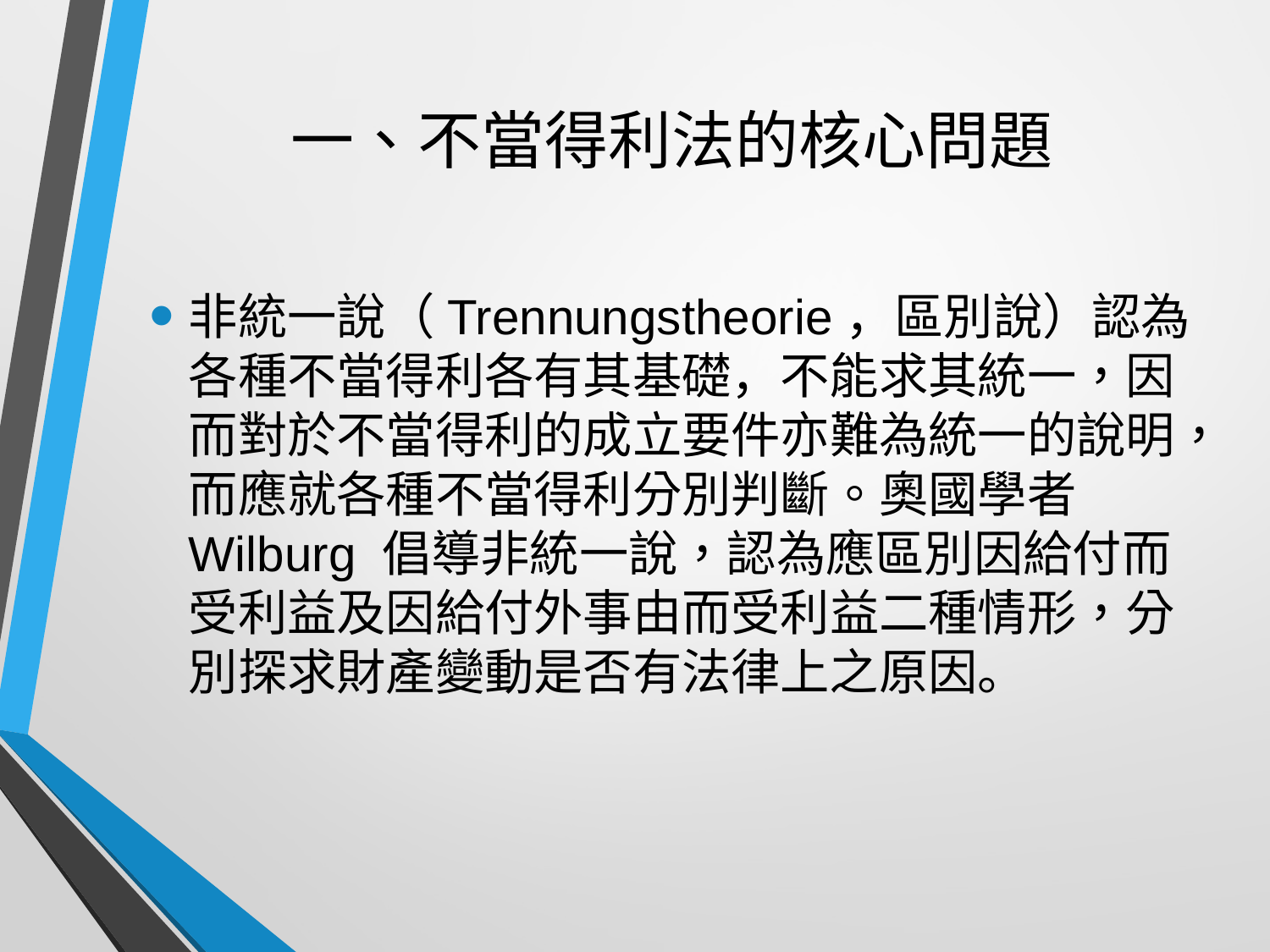

# 一、不當得利法的核心問題
非統一說（Trennungstheorie，區別說）認為各種不當得利各有其基礎，不能求其統一，因而對於不當得利的成立要件亦難為統一的說明，而應就各種不當得利分別判斷。奧國學者Wilburg 倡導非統一說，認為應區別因給付而受利益及因給付外事由而受利益二種情形，分別探求財產變動是否有法律上之原因。